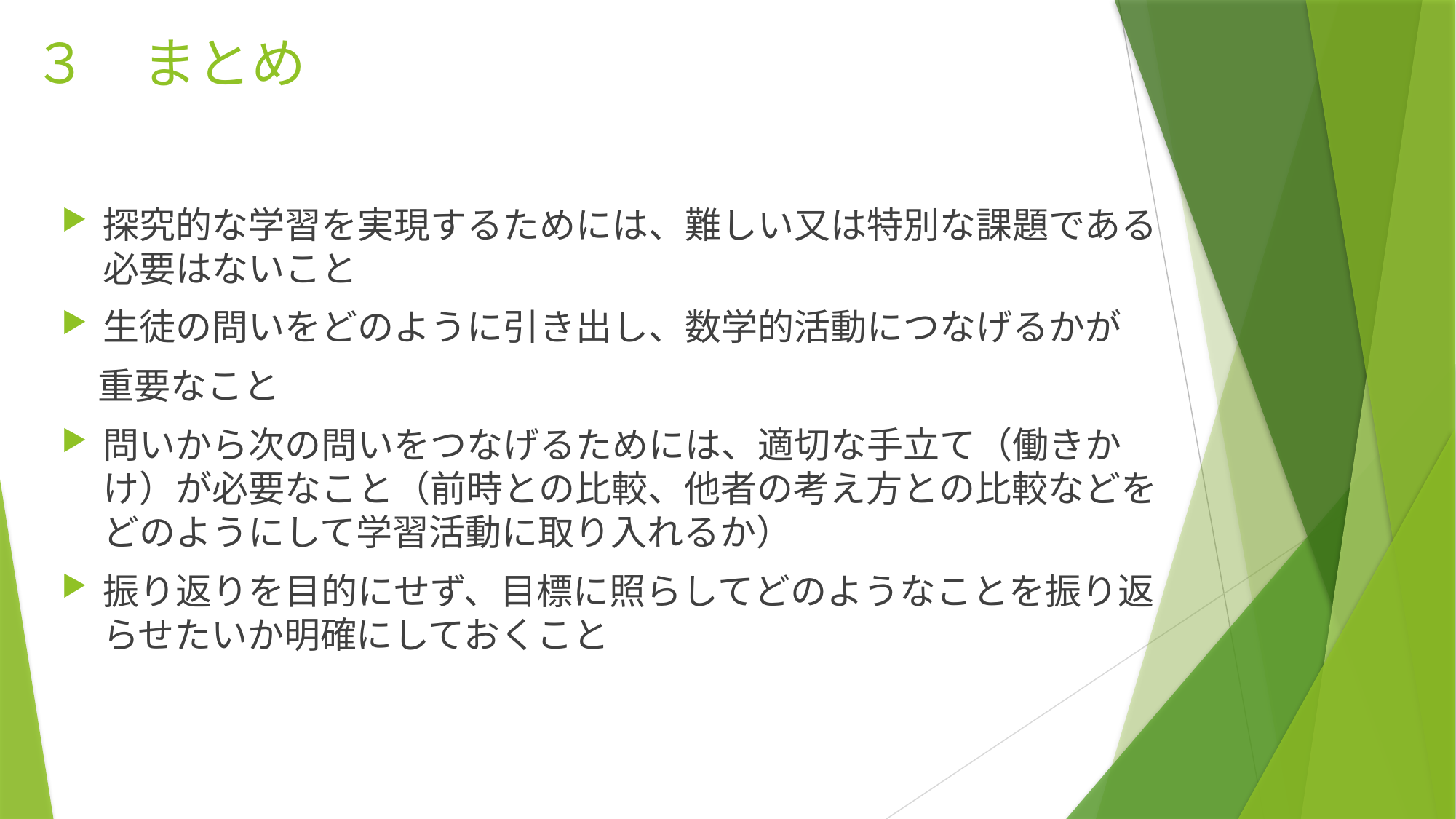

# ３　まとめ
探究的な学習を実現するためには、難しい又は特別な課題である必要はないこと
生徒の問いをどのように引き出し、数学的活動につなげるかが
　重要なこと
問いから次の問いをつなげるためには、適切な手立て（働きかけ）が必要なこと（前時との比較、他者の考え方との比較などをどのようにして学習活動に取り入れるか）
振り返りを目的にせず、目標に照らしてどのようなことを振り返らせたいか明確にしておくこと